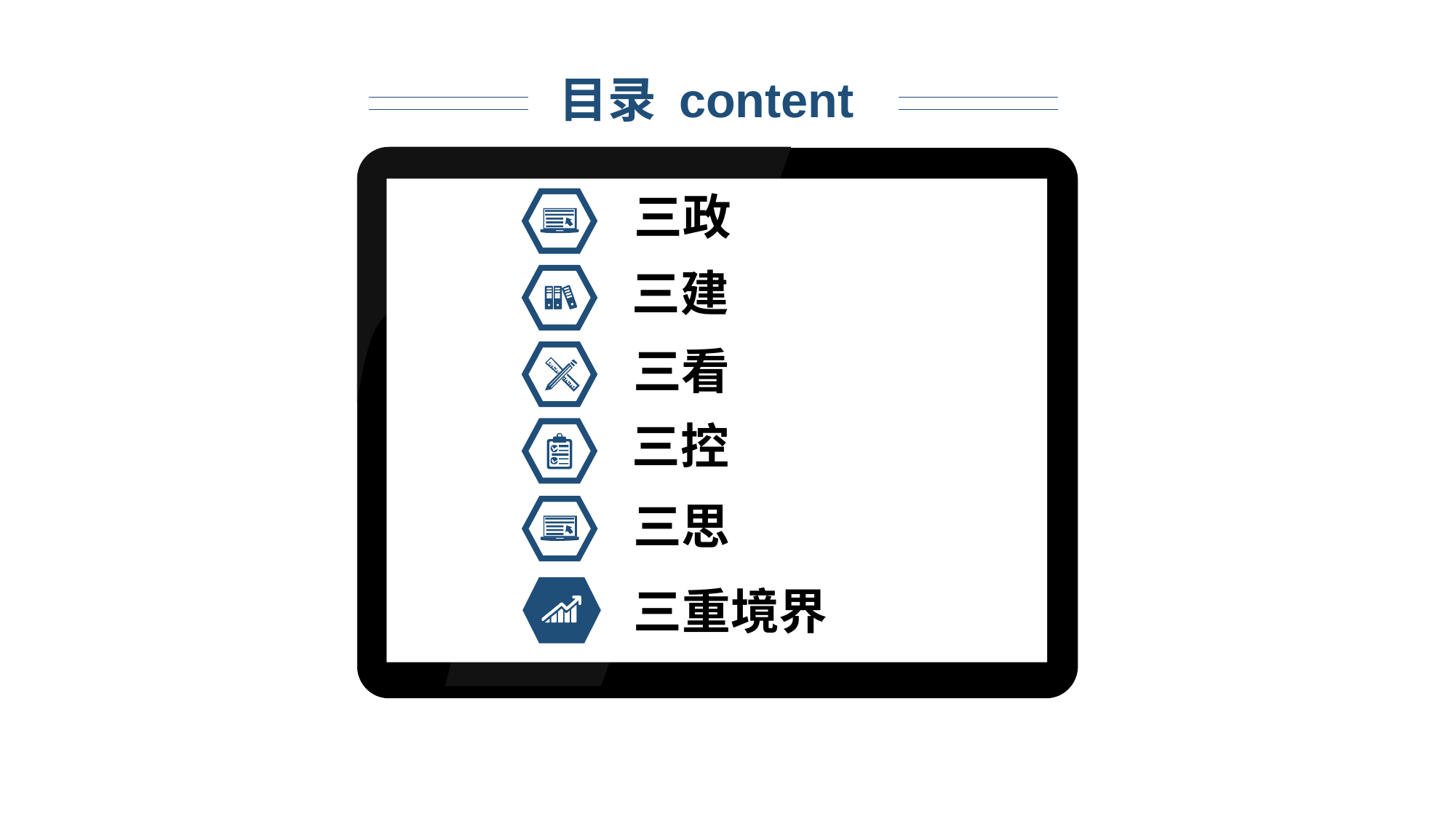

目录 content

三政

三建

三看

三控

三思

三重境界